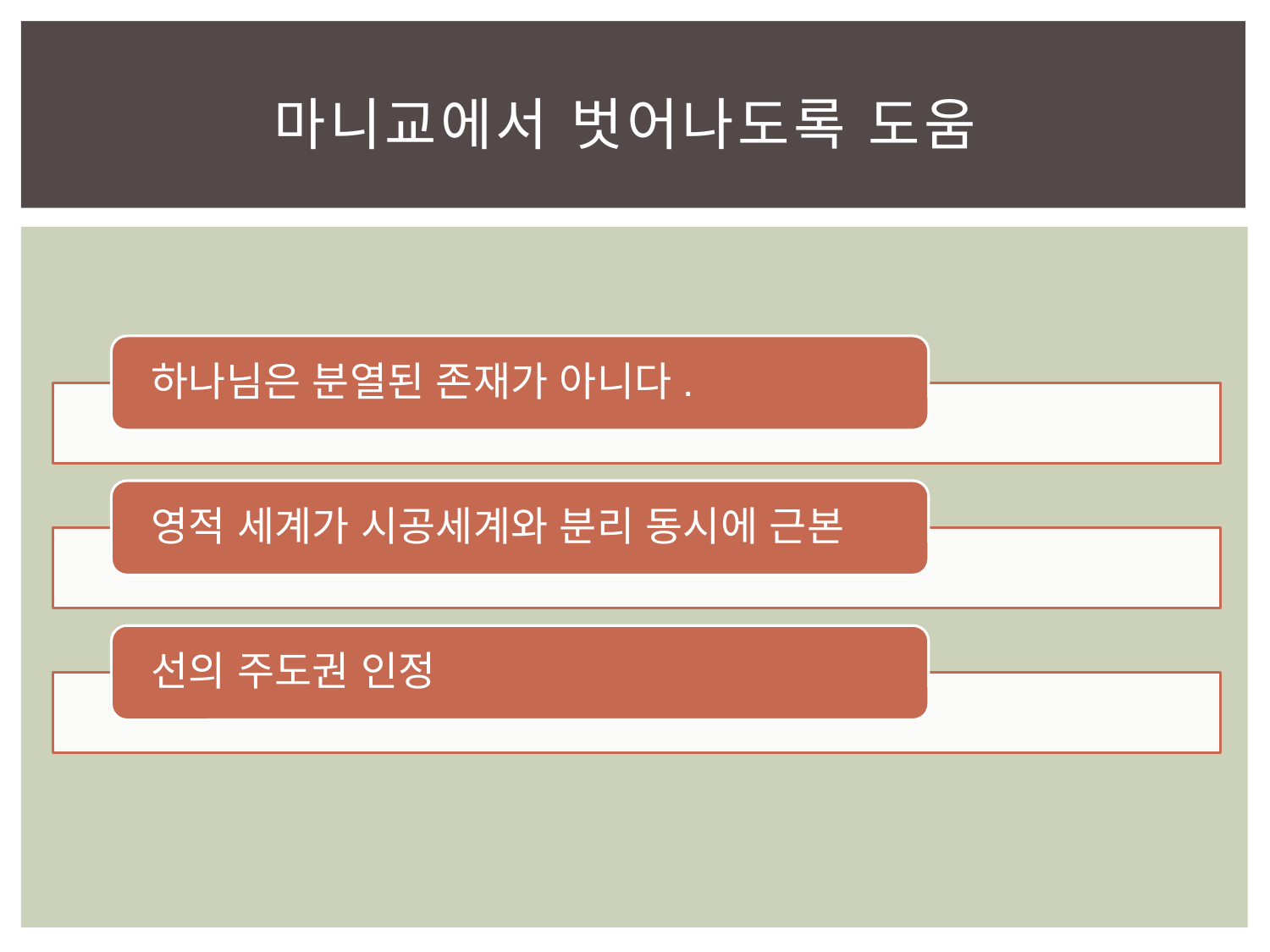

# 마니교에서 벗어나도록 도움
하나님은 분열된 존재가 아니다.
영적 세계가 시공세계와 분리 동시에 근본
선의 주도권 인정